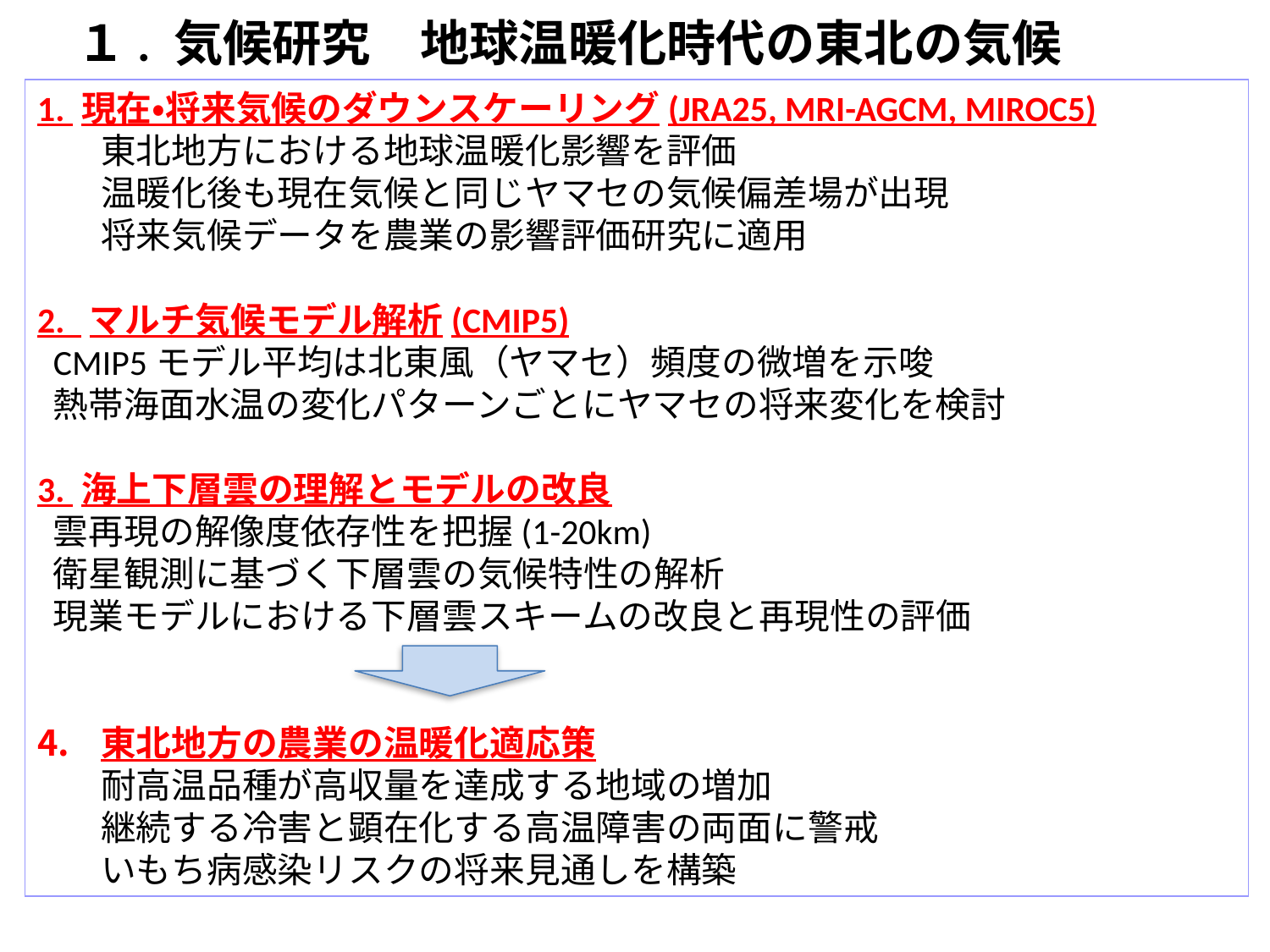

１. 気候研究　地球温暖化時代の東北の気候
1. 現在・将来気候のダウンスケーリング(JRA25, MRI-AGCM, MIROC5)
東北地方における地球温暖化影響を評価
温暖化後も現在気候と同じヤマセの気候偏差場が出現
将来気候データを農業の影響評価研究に適用

2.  マルチ気候モデル解析(CMIP5)
CMIP5モデル平均は北東風（ヤマセ）頻度の微増を示唆
熱帯海面水温の変化パターンごとにヤマセの将来変化を検討

3. 海上下層雲の理解とモデルの改良
雲再現の解像度依存性を把握(1-20km)
衛星観測に基づく下層雲の気候特性の解析
現業モデルにおける下層雲スキームの改良と再現性の評価

東北地方の農業の温暖化適応策
耐高温品種が高収量を達成する地域の増加
継続する冷害と顕在化する高温障害の両面に警戒
いもち病感染リスクの将来見通しを構築